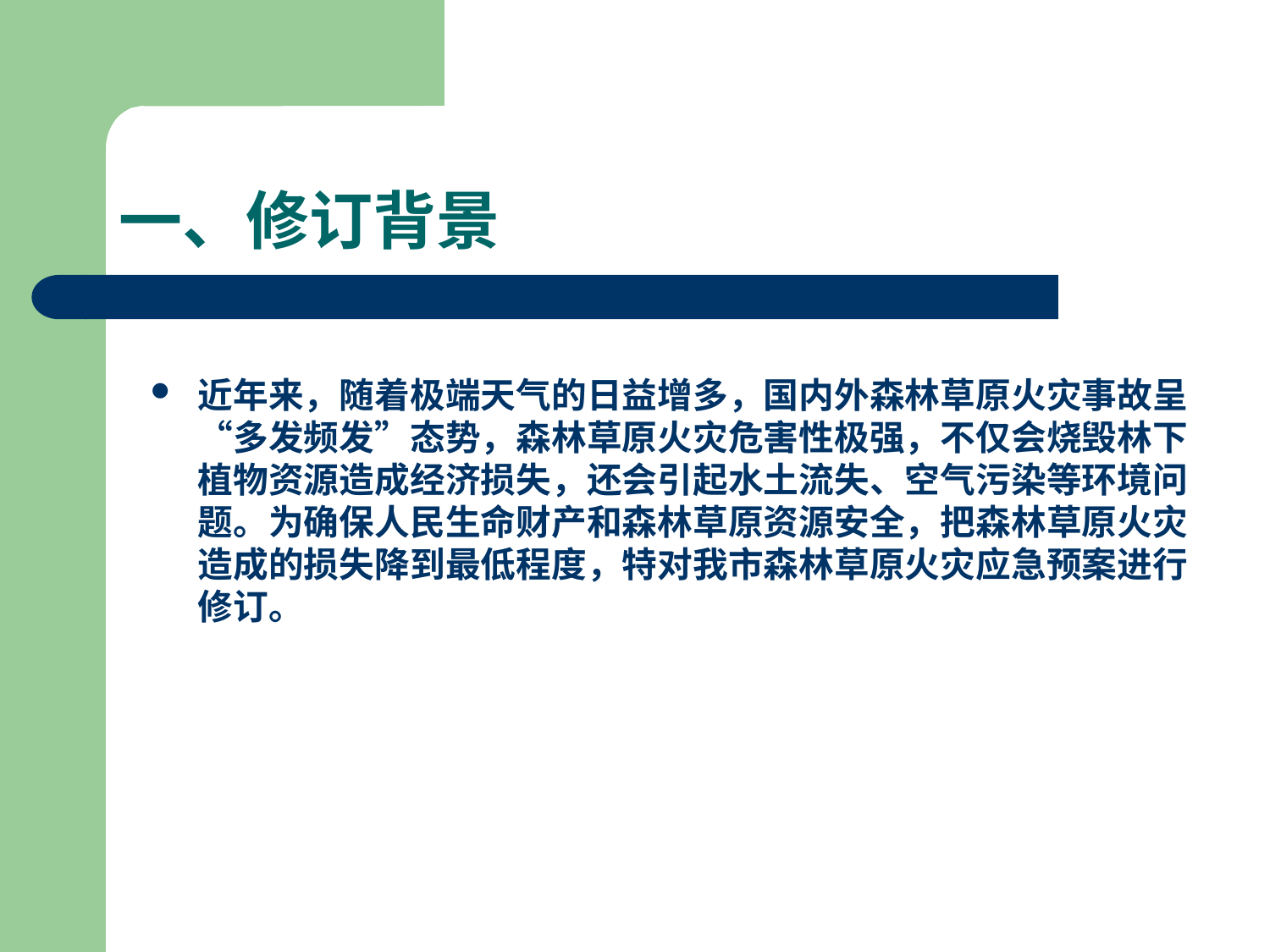

# 一、修订背景

近年来，随着极端天气的日益增多，国内外森林草原火灾事故呈“多发频发”态势，森林草原火灾危害性极强，不仅会烧毁林下植物资源造成经济损失，还会引起水土流失、空气污染等环境问题。为确保人民生命财产和森林草原资源安全，把森林草原火灾造成的损失降到最低程度，特对我市森林草原火灾应急预案进行修订。